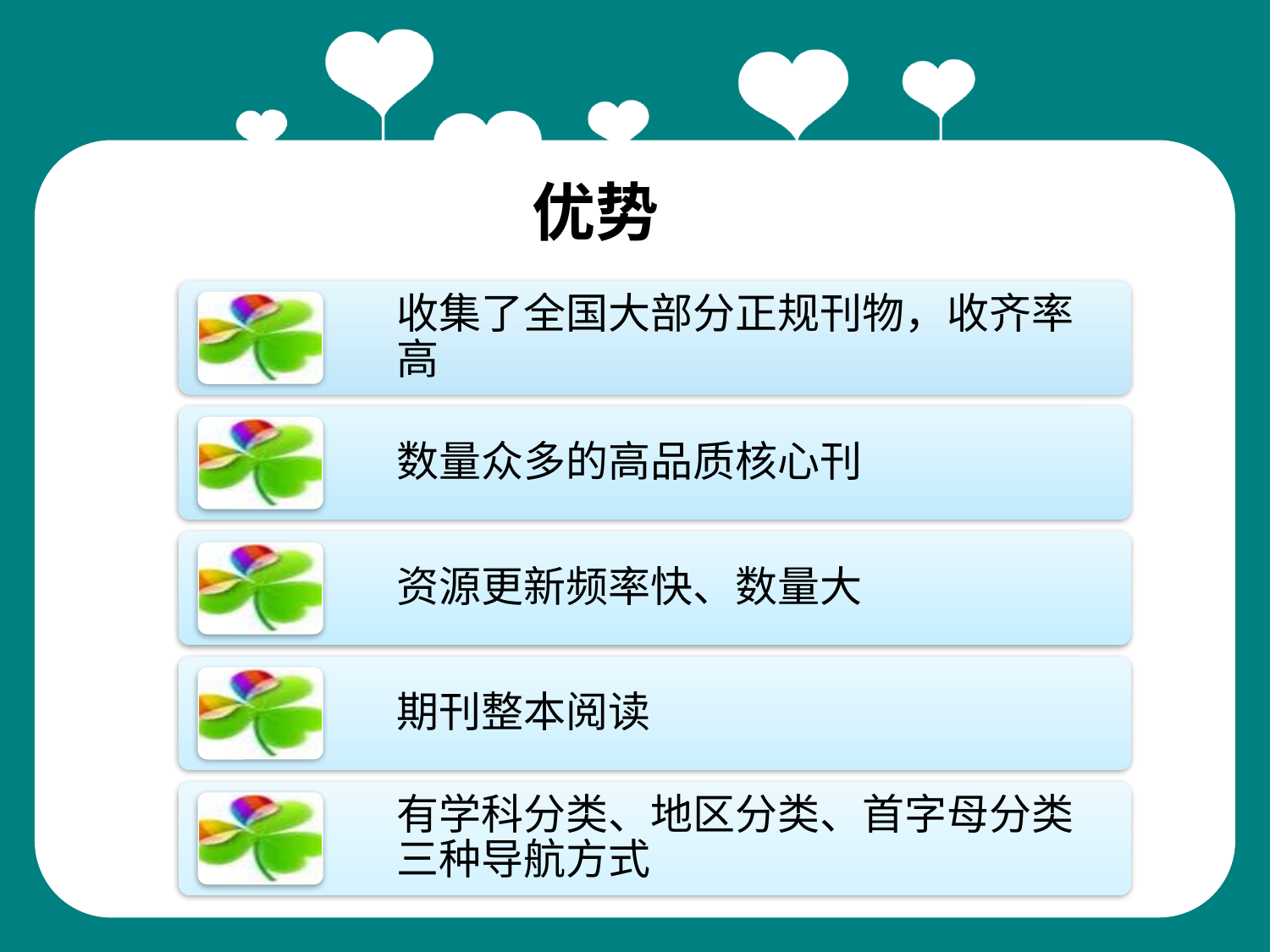

优势
收集了全国大部分正规刊物，收齐率高
数量众多的高品质核心刊
资源更新频率快、数量大
期刊整本阅读
有学科分类、地区分类、首字母分类三种导航方式